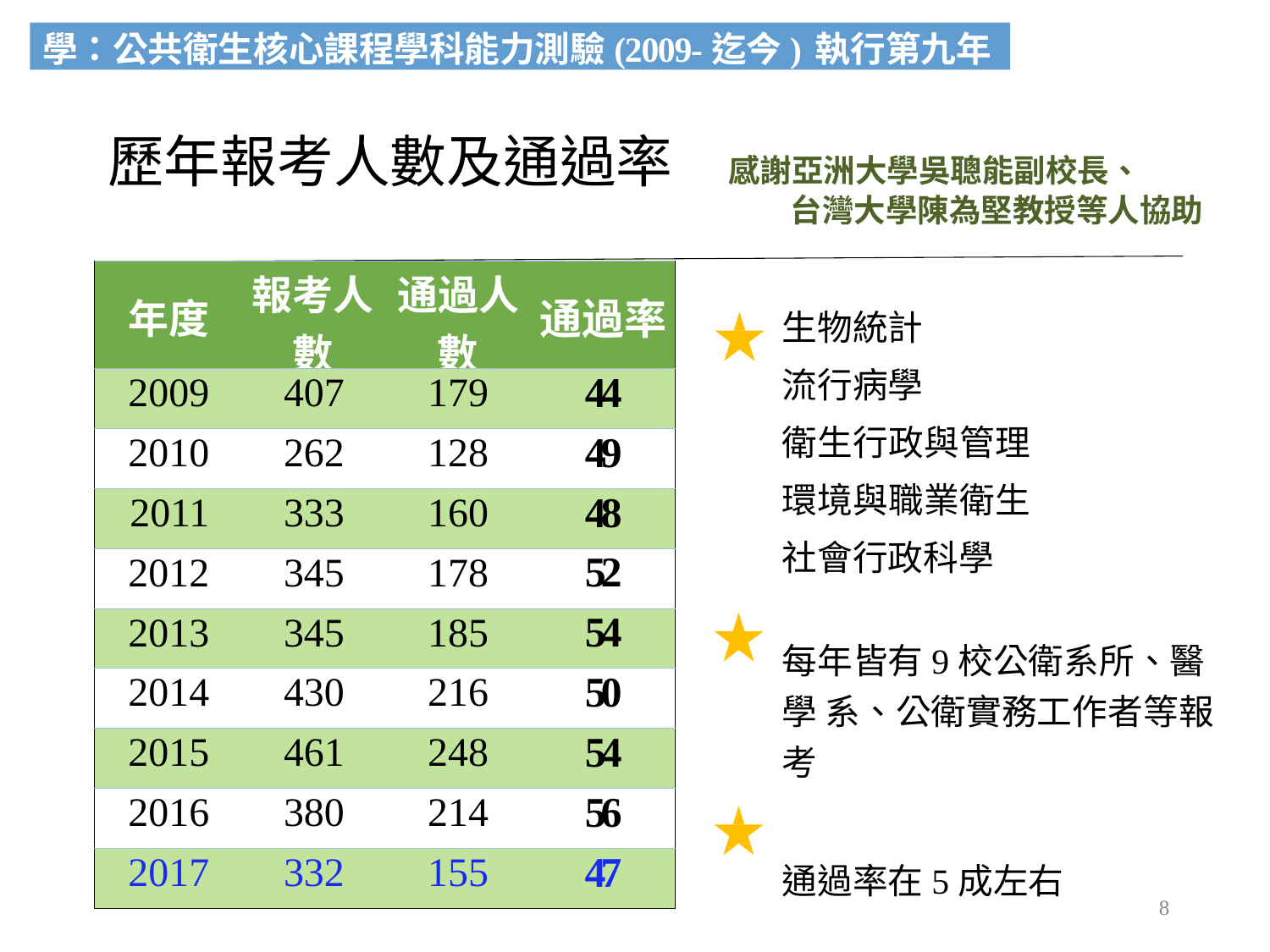

學：公共衛生核心課程學科能力測驗(2009-迄今)執行第九年
# 歷年報考人數及通過率
感謝亞洲大學吳聰能副校長、
台灣大學陳為堅教授等人協助

| 年度 | 報考人 數 | 通過人 數 | 通過率 |
| --- | --- | --- | --- |
| 2009 | 407 | 179 | 44 |
| 2010 | 262 | 128 | 49 |
| 2011 | 333 | 160 | 48 |
| 2012 | 345 | 178 | 52 |
| 2013 | 345 | 185 | 54 |
| 2014 | 430 | 216 | 50 |
| 2015 | 461 | 248 | 54 |
| 2016 | 380 | 214 | 56 |
| 2017 | 332 | 155 | 47 |
生物統計
流行病學
衛生行政與管理 環境與職業衛生 社會行政科學

每年皆有9校公衛系所、醫學 系、公衛實務工作者等報考

通過率在5成左右

8